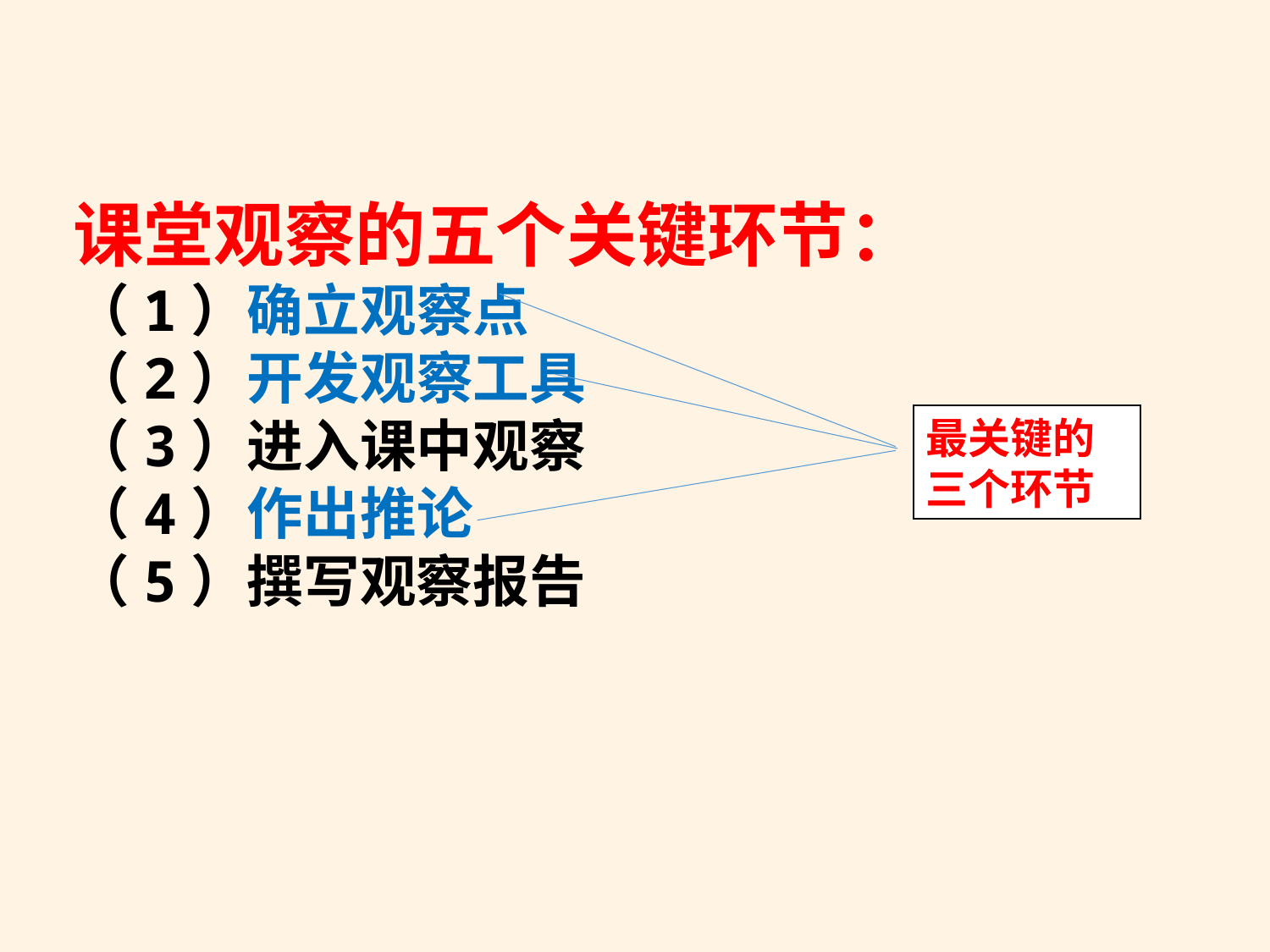

课堂观察的五个关键环节：
（1）确立观察点
（2）开发观察工具
（3）进入课中观察
（4）作出推论
（5）撰写观察报告
最关键的三个环节